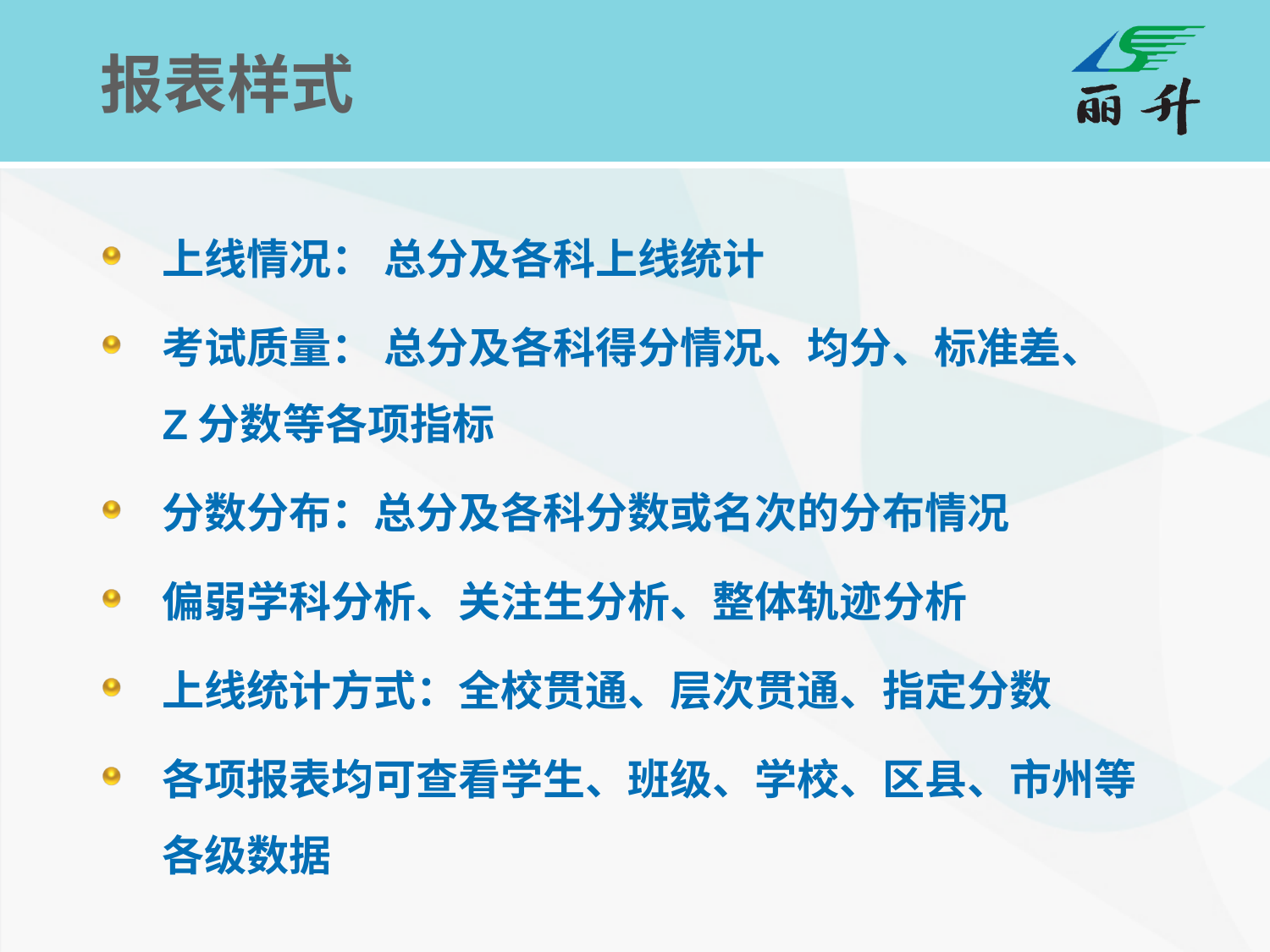

# 报表样式
上线情况： 总分及各科上线统计
考试质量： 总分及各科得分情况、均分、标准差、     Z分数等各项指标
分数分布：总分及各科分数或名次的分布情况
偏弱学科分析、关注生分析、整体轨迹分析
上线统计方式：全校贯通、层次贯通、指定分数
各项报表均可查看学生、班级、学校、区县、市州等各级数据